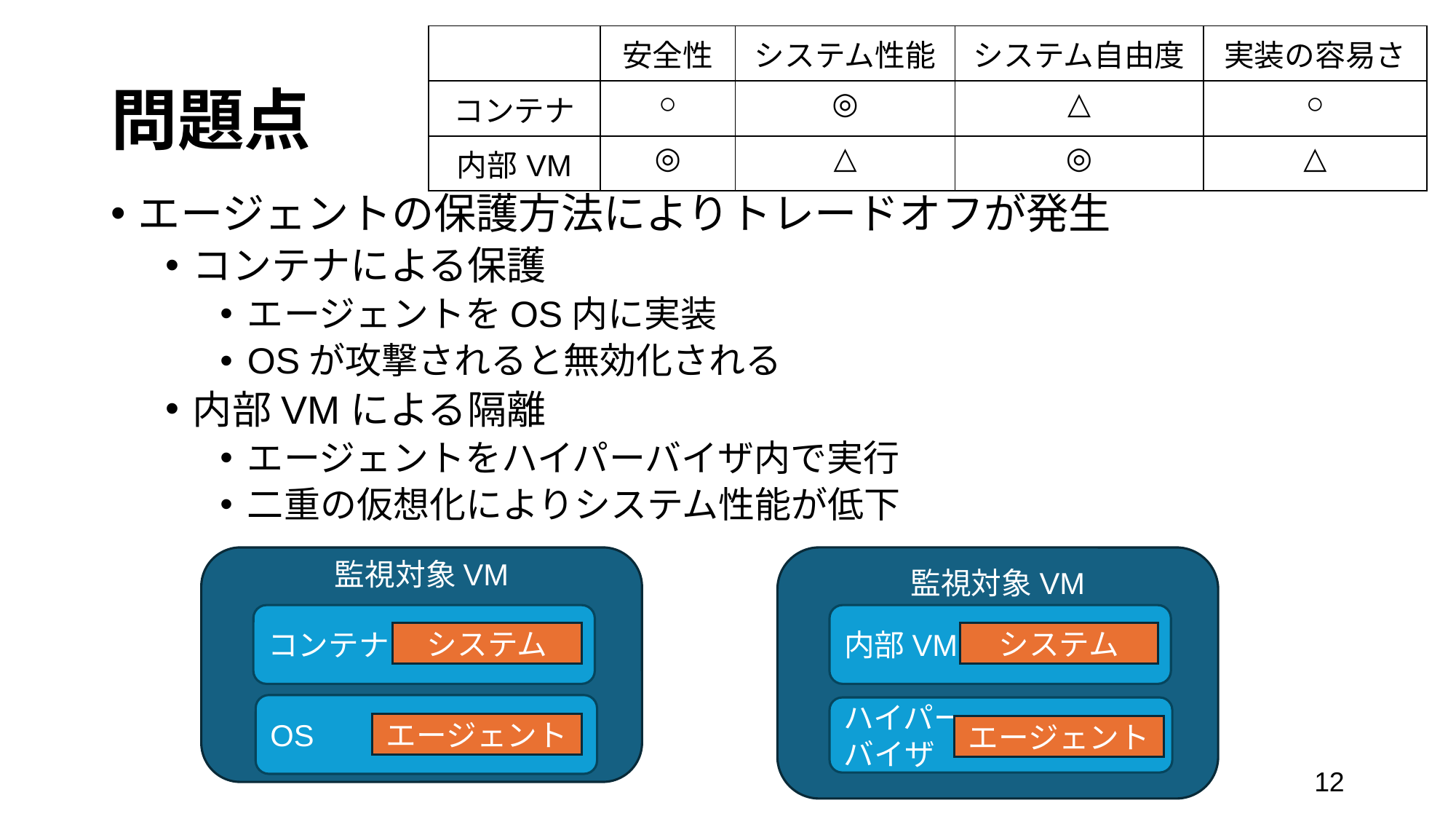

|  | 安全性 | システム性能 | システム自由度 | 実装の容易さ |
| --- | --- | --- | --- | --- |
| コンテナ | ○ | ◎ | △ | ○ |
| 内部VM | ◎ | △ | ◎ | △ |
# 問題点
エージェントの保護方法によりトレードオフが発生
コンテナによる保護
エージェントをOS内に実装
OSが攻撃されると無効化される
内部VMによる隔離
エージェントをハイパーバイザ内で実行
二重の仮想化によりシステム性能が低下
監視対象VM

監視対象VM

コンテナ
内部VM
システム
システム
OS
ハイパー
バイザ
エージェント
エージェント
12